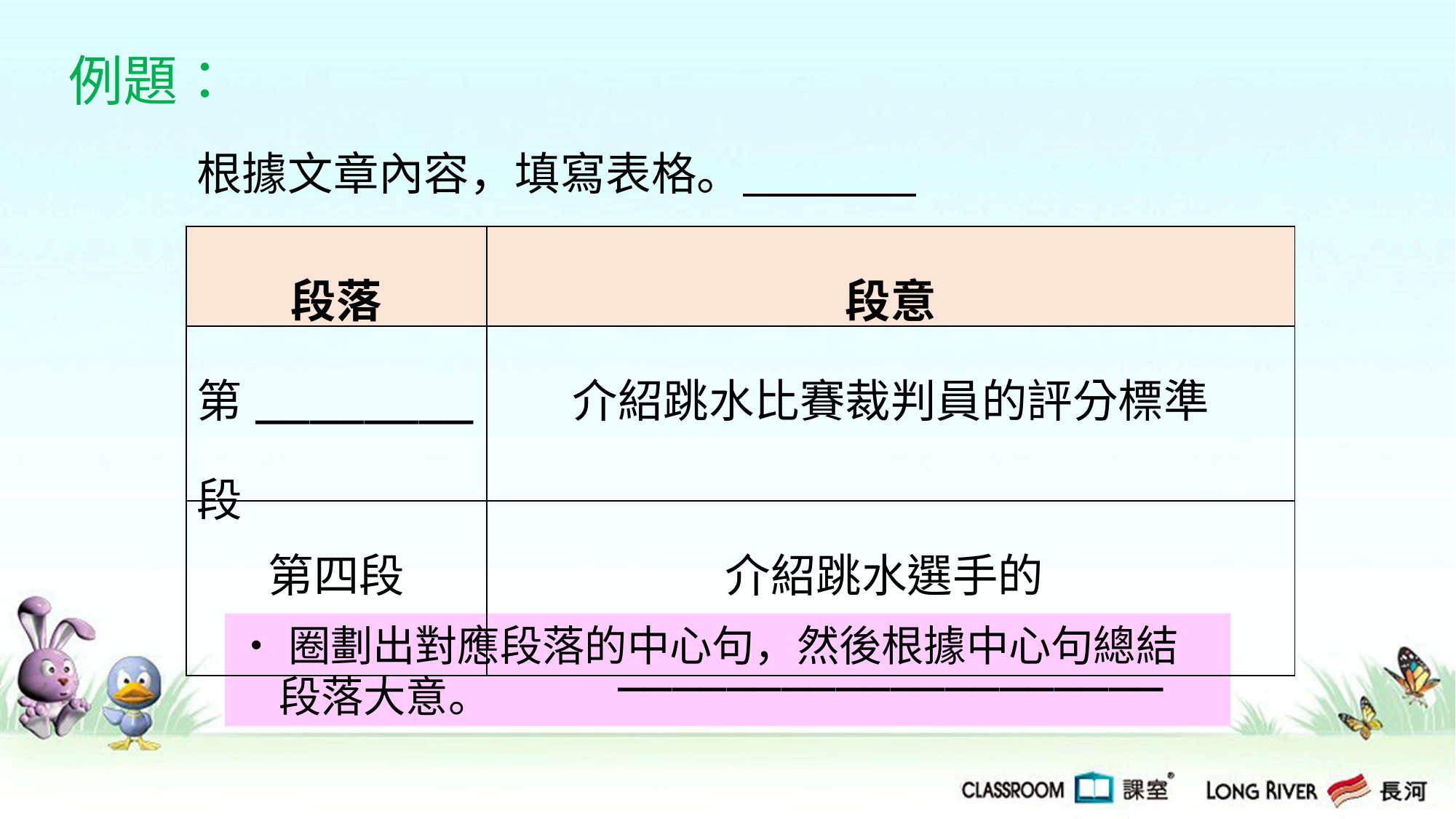

例題：
根據文章內容，填寫表格。
| 段落 | 段意 |
| --- | --- |
| 第\_\_\_\_\_\_\_\_段 | 介紹跳水比賽裁判員的評分標準 |
| 第四段 | 介紹跳水選手的\_\_\_\_\_\_\_\_\_\_\_\_\_\_\_\_\_\_\_\_ |
‧圈劃出對應段落的中心句，然後根據中心句總結段落大意。